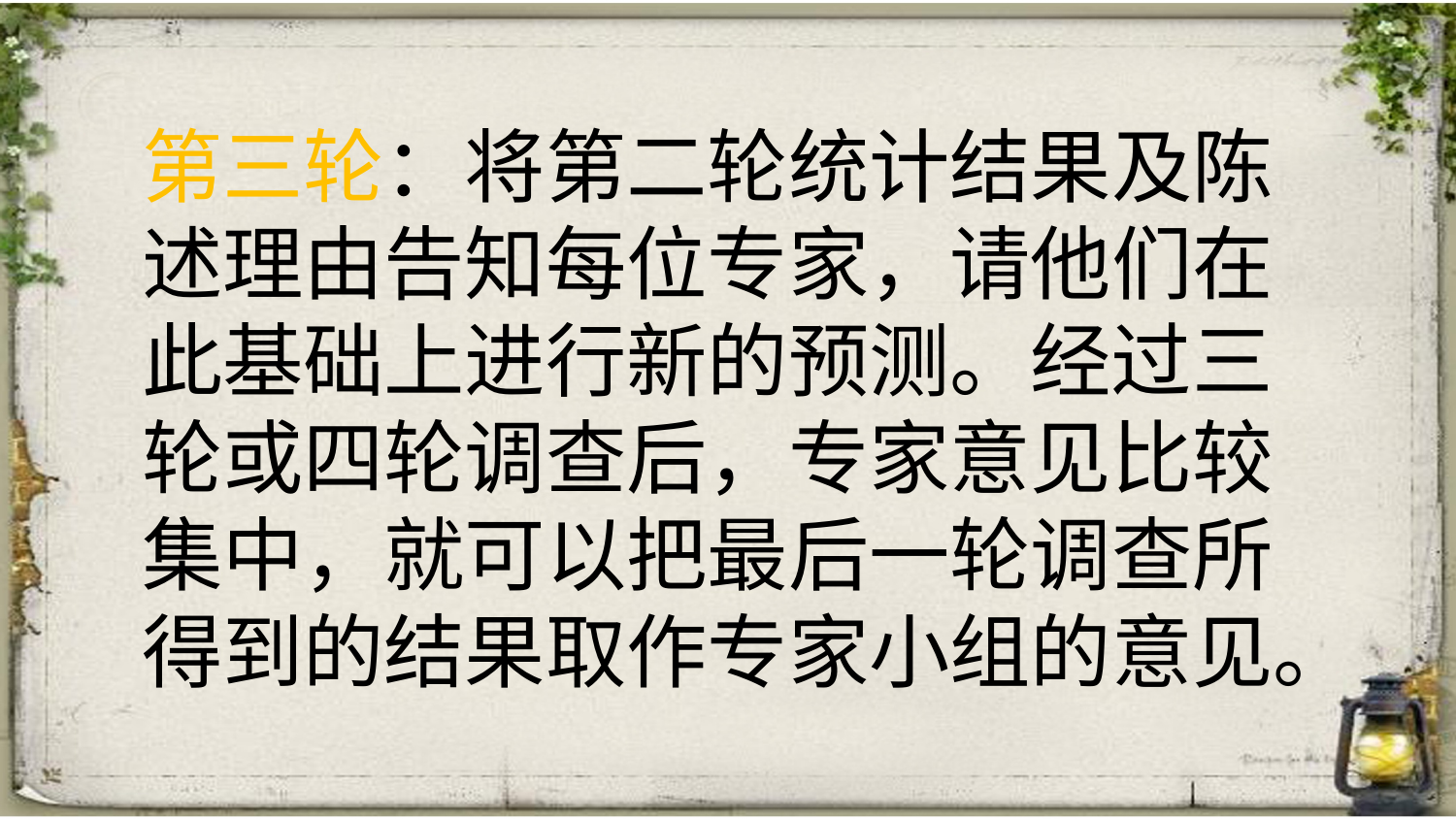

第三轮：将第二轮统计结果及陈述理由告知每位专家，请他们在 此基础上进行新的预测。经过三轮或四轮调查后，专家意见比较集中，就可以把最后一轮调查所得到的结果取作专家小组的意见。